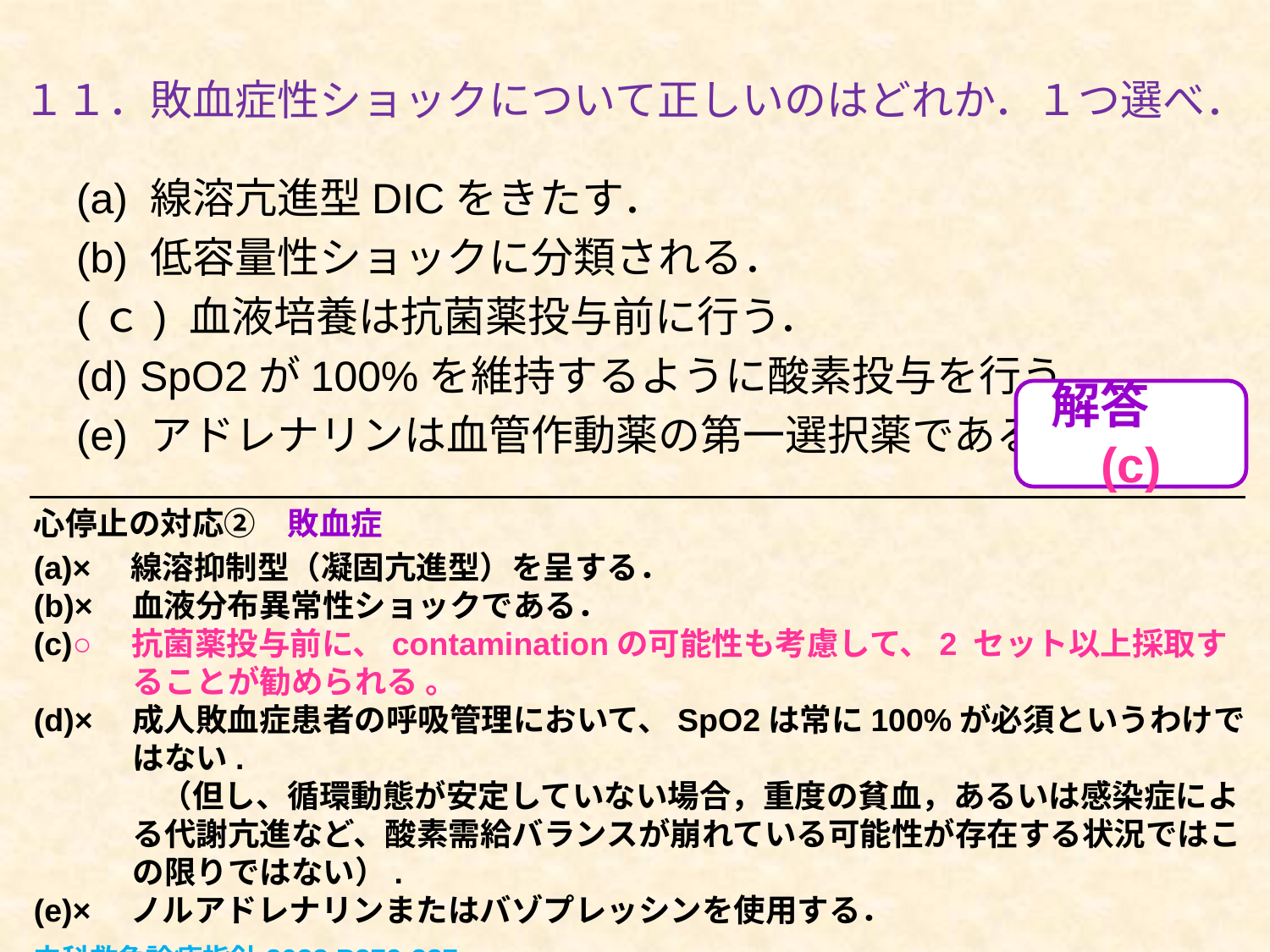

# １１．敗血症性ショックについて正しいのはどれか．１つ選べ．
(a) 線溶亢進型DICをきたす．
(b) 低容量性ショックに分類される．
(ｃ) 血液培養は抗菌薬投与前に行う．
(d) SpO2が100%を維持するように酸素投与を行う．
(e) アドレナリンは血管作動薬の第一選択薬である．
解答　(c)
心停止の対応②　敗血症

(a)×　線溶抑制型（凝固亢進型）を呈する．
(b)×　血液分布異常性ショックである．
(c)○　抗菌薬投与前に、contaminationの可能性も考慮して、2 セット以上採取することが勧められる 。
(d)×　成人敗血症患者の呼吸管理において、SpO2は常に100%が必須というわけではない.
　　　　（但し、循環動態が安定していない場合，重度の貧血，あるいは感染症による代謝亢進など、酸素需給バランスが崩れている可能性が存在する状況ではこの限りではない）.
(e)×　ノルアドレナリンまたはバゾプレッシンを使用する．

内科救急診療指針2022 P279-287